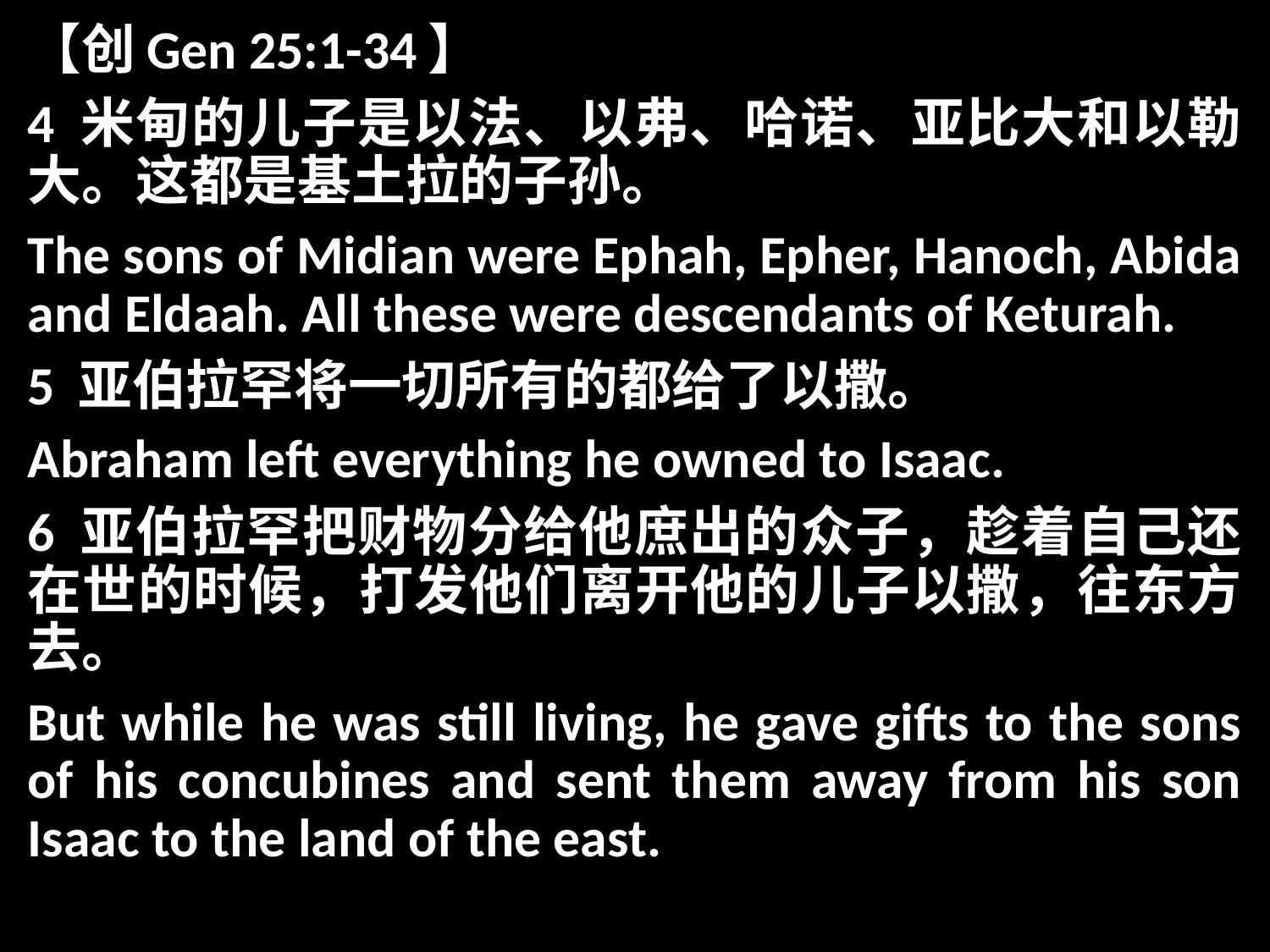

【创Gen 25:1-34】
4 米甸的儿子是以法、以弗、哈诺、亚比大和以勒大。这都是基土拉的子孙。
The sons of Midian were Ephah, Epher, Hanoch, Abida and Eldaah. All these were descendants of Keturah.
5 亚伯拉罕将一切所有的都给了以撒。
Abraham left everything he owned to Isaac.
6 亚伯拉罕把财物分给他庶出的众子，趁着自己还在世的时候，打发他们离开他的儿子以撒，往东方去。
But while he was still living, he gave gifts to the sons of his concubines and sent them away from his son Isaac to the land of the east.